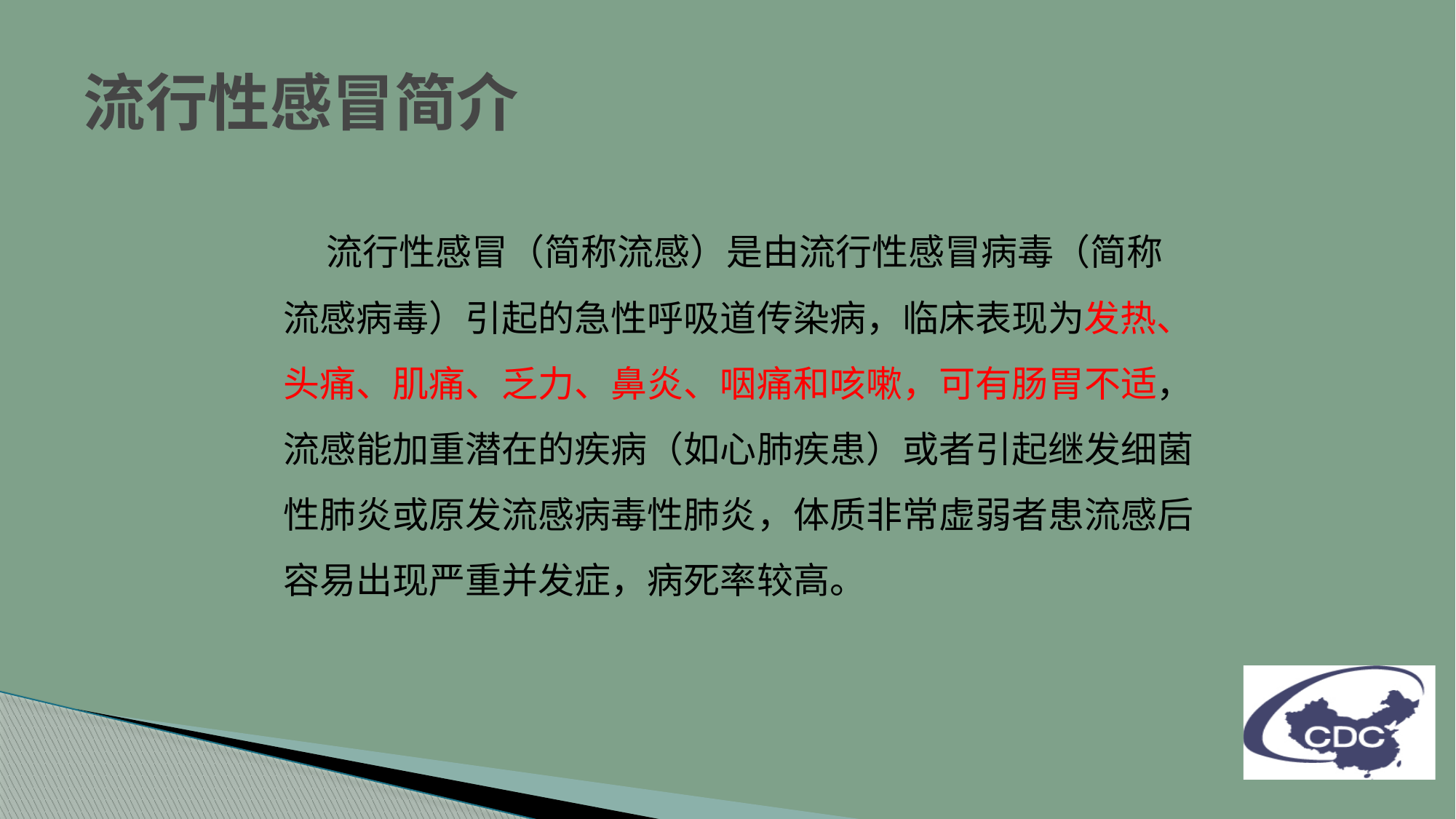

# 流行性感冒简介
       流行性感冒（简称流感）是由流行性感冒病毒（简称流感病毒）引起的急性呼吸道传染病，临床表现为发热、头痛、肌痛、乏力、鼻炎、咽痛和咳嗽，可有肠胃不适，流感能加重潜在的疾病（如心肺疾患）或者引起继发细菌性肺炎或原发流感病毒性肺炎，体质非常虚弱者患流感后容易出现严重并发症，病死率较高。